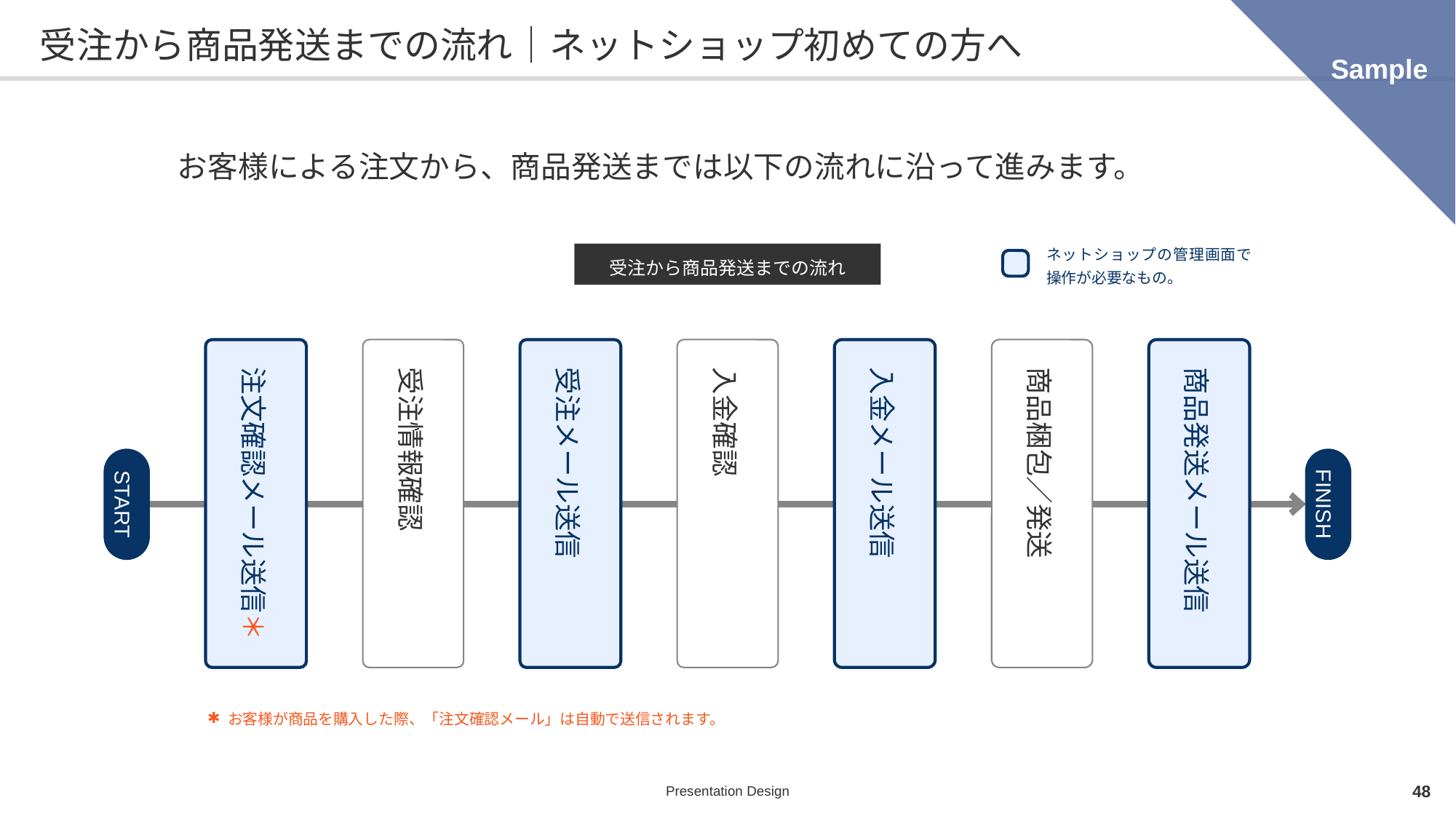

Sample
# 受注から商品発送までの流れ｜ネットショップ初めての方へ
お客様による注文から、商品発送までは以下の流れに沿って進みます。
ネットショップの管理画面で操作が必要なもの。
受注から商品発送までの流れ

注文確認メール送信＊
受注情報確認
受注メール送信
入金確認
入金メール送信
商品梱包／発送
商品発送メール送信
START
FINISH
お客様が商品を購入した際、「注文確認メール」は自動で送信されます。
Presentation Design
48